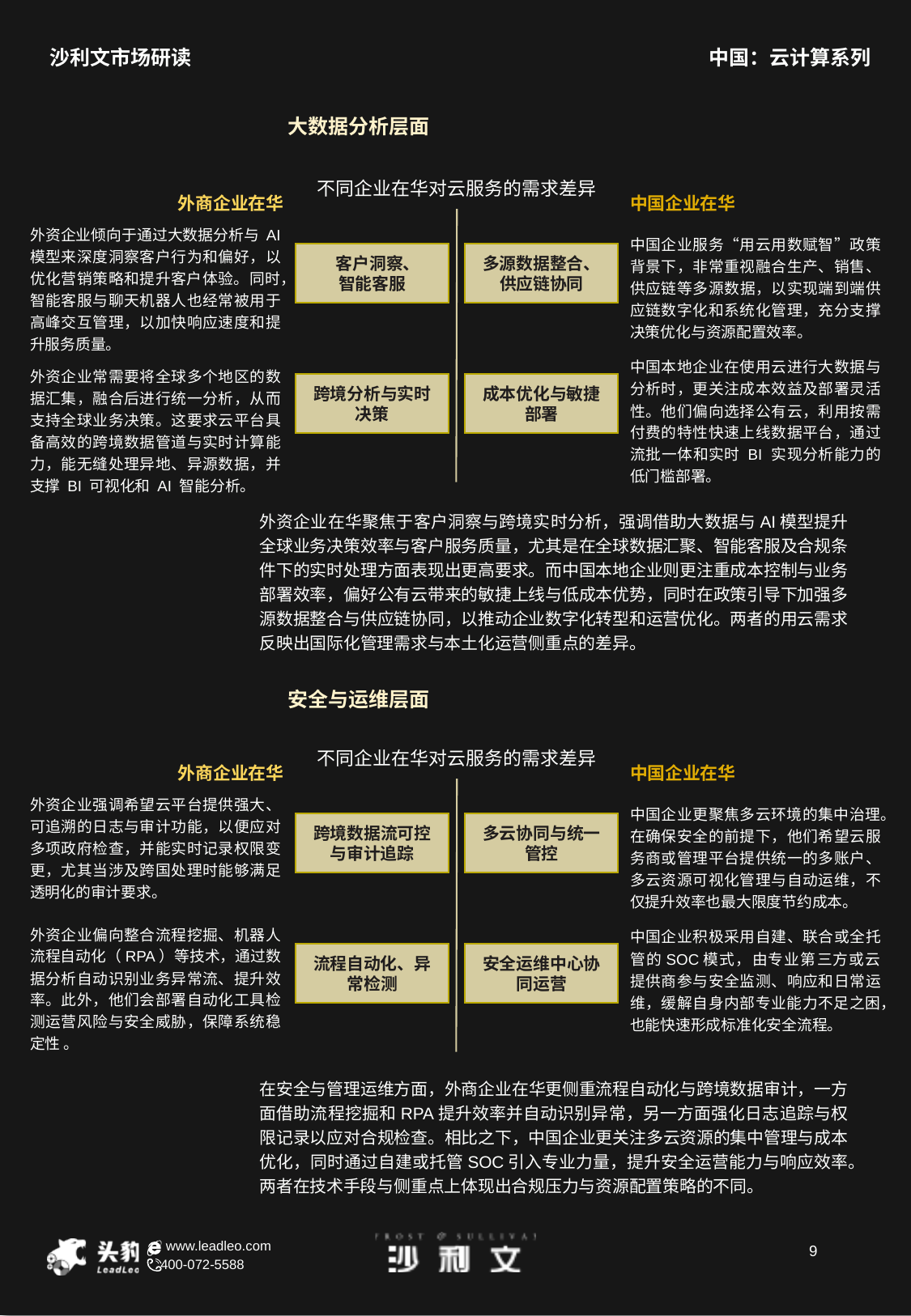

大数据分析层面
不同企业在华对云服务的需求差异
外商企业在华
中国企业在华
外资企业倾向于通过大数据分析与 AI 模型来深度洞察客户行为和偏好，以优化营销策略和提升客户体验。同时，智能客服与聊天机器人也经常被用于高峰交互管理，以加快响应速度和提升服务质量。
中国企业服务“用云用数赋智”政策背景下，非常重视融合生产、销售、供应链等多源数据，以实现端到端供应链数字化和系统化管理，充分支撑决策优化与资源配置效率。
  客户洞察、
智能客服
多源数据整合、供应链协同
中国本地企业在使用云进行大数据与分析时，更关注成本效益及部署灵活性。他们偏向选择公有云，利用按需付费的特性快速上线数据平台，通过流批一体和实时 BI 实现分析能力的低门槛部署。
外资企业常需要将全球多个地区的数据汇集，融合后进行统一分析，从而支持全球业务决策。这要求云平台具备高效的跨境数据管道与实时计算能力，能无缝处理异地、异源数据，并支撑 BI 可视化和 AI 智能分析。
跨境分析与实时决策
成本优化与敏捷部署
外资企业在华聚焦于客户洞察与跨境实时分析，强调借助大数据与AI模型提升全球业务决策效率与客户服务质量，尤其是在全球数据汇聚、智能客服及合规条件下的实时处理方面表现出更高要求。而中国本地企业则更注重成本控制与业务部署效率，偏好公有云带来的敏捷上线与低成本优势，同时在政策引导下加强多源数据整合与供应链协同，以推动企业数字化转型和运营优化。两者的用云需求反映出国际化管理需求与本土化运营侧重点的差异。
安全与运维层面
不同企业在华对云服务的需求差异
外商企业在华
中国企业在华
外资企业强调希望云平台提供强大、可追溯的日志与审计功能，以便应对多项政府检查，并能实时记录权限变更，尤其当涉及跨国处理时能够满足透明化的审计要求。
中国企业更聚焦多云环境的集中治理。在确保安全的前提下，他们希望云服务商或管理平台提供统一的多账户、多云资源可视化管理与自动运维，不仅提升效率也最大限度节约成本。
跨境数据流可控与审计追踪
多云协同与统一管控
外资企业偏向整合流程挖掘、机器人流程自动化（RPA）等技术，通过数据分析自动识别业务异常流、提升效率。此外，他们会部署自动化工具检测运营风险与安全威胁，保障系统稳定性 。
中国企业积极采用自建、联合或全托管的SOC模式，由专业第三方或云提供商参与安全监测、响应和日常运维，缓解自身内部专业能力不足之困，也能快速形成标准化安全流程。
流程自动化、异常检测
安全运维中心协同运营
在安全与管理运维方面，外商企业在华更侧重流程自动化与跨境数据审计，一方面借助流程挖掘和RPA提升效率并自动识别异常，另一方面强化日志追踪与权限记录以应对合规检查。相比之下，中国企业更关注多云资源的集中管理与成本优化，同时通过自建或托管SOC引入专业力量，提升安全运营能力与响应效率。两者在技术手段与侧重点上体现出合规压力与资源配置策略的不同。
9